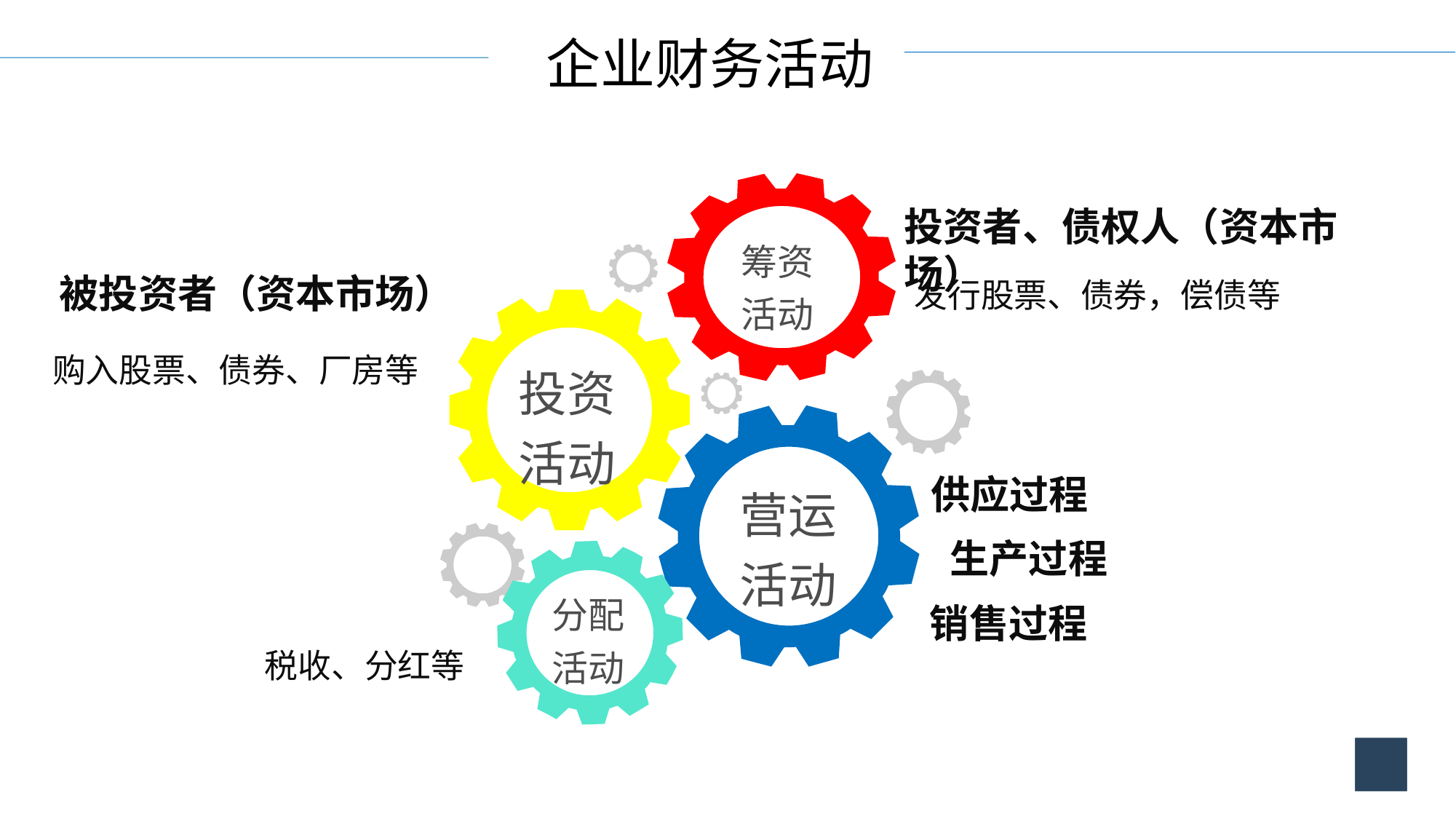

企业财务活动

投资者、债权人（资本市场）
筹资
活动

   被投资者（资本市场）
发行股票、债券，偿债等

购入股票、债券、厂房等
投资活动

供应过程
营运活动

生产过程

分配
活动
销售过程
税收、分红等
5